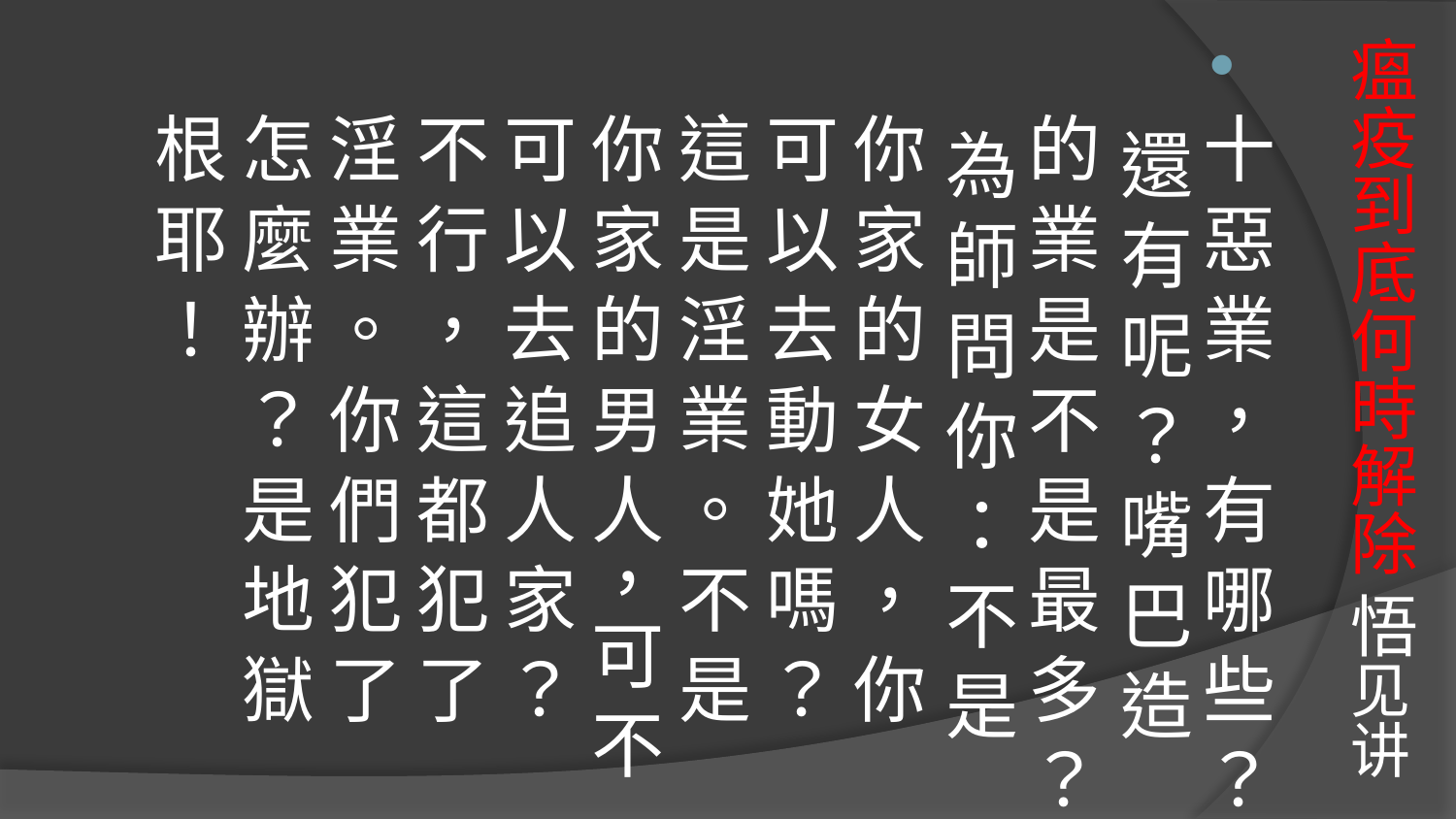

# 瘟疫到底何時解除 悟见讲
十 惡 業 ， 有 哪 些 ？ 還 有 呢 ？ 嘴 巴 造 的 業 是 不 是 最 多 ？ 為 師 問 你 ： 不 是 你 家 的 女 人 ， 你 可 以 去 動 她 嗎 ？ 這 是 淫 業 。 不 是 你 家 的 男 人，可 不 可 以 去 追 人 家 ？ 不 行 ， 這 都 犯 了 淫 業 。 你 們 犯 了 怎 麼 辦 ？ 是 地 獄 根 耶 ！